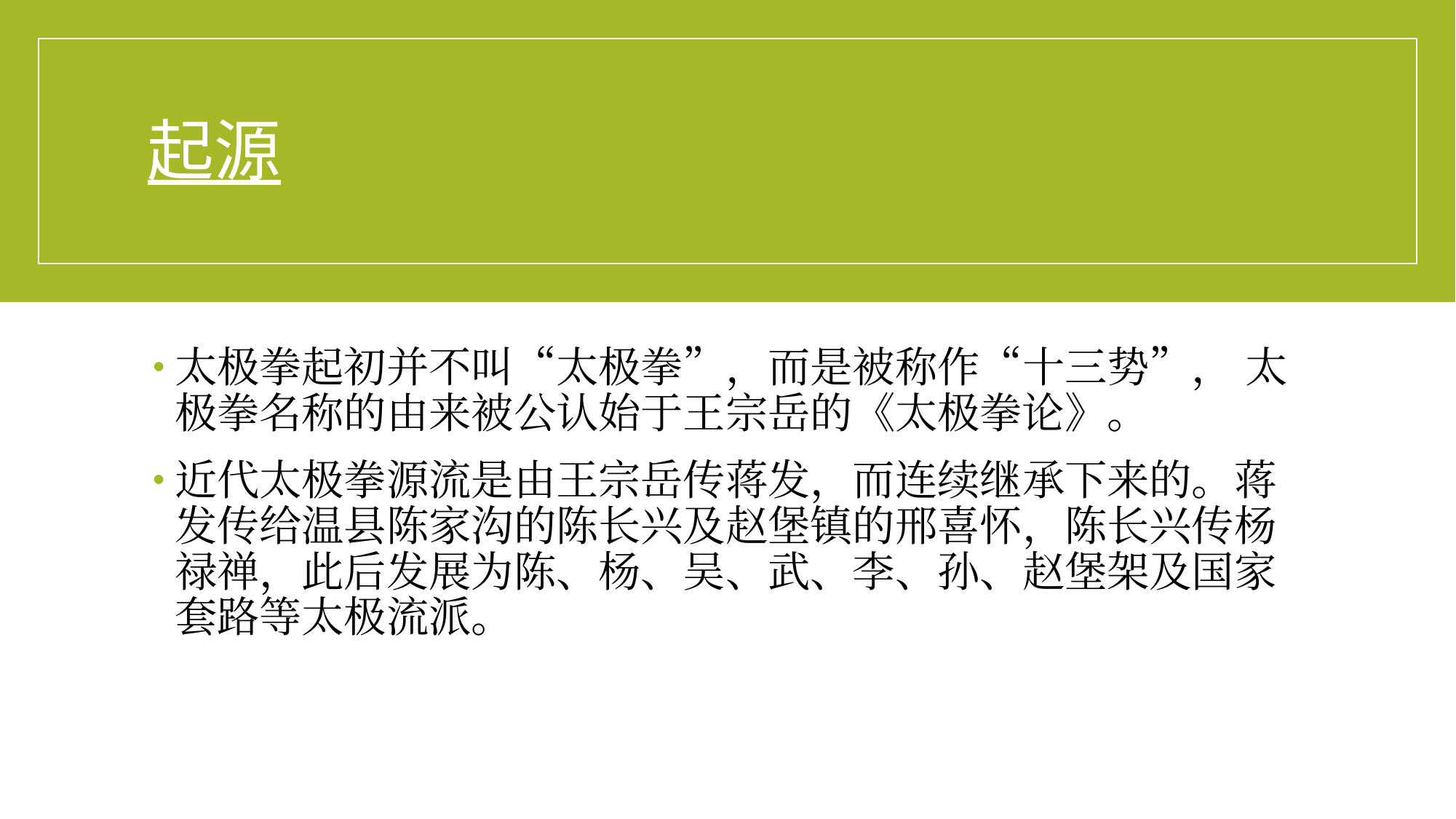

# 起源

太极拳起初并不叫“太极拳”，而是被称作“十三势”， 太极拳名称的由来被公认始于王宗岳的《太极拳论》。
近代太极拳源流是由王宗岳传蒋发，而连续继承下来的。蒋发传给温县陈家沟的陈长兴及赵堡镇的邢喜怀，陈长兴传杨禄禅，此后发展为陈、杨、吴、武、李、孙、赵堡架及国家套路等太极流派。